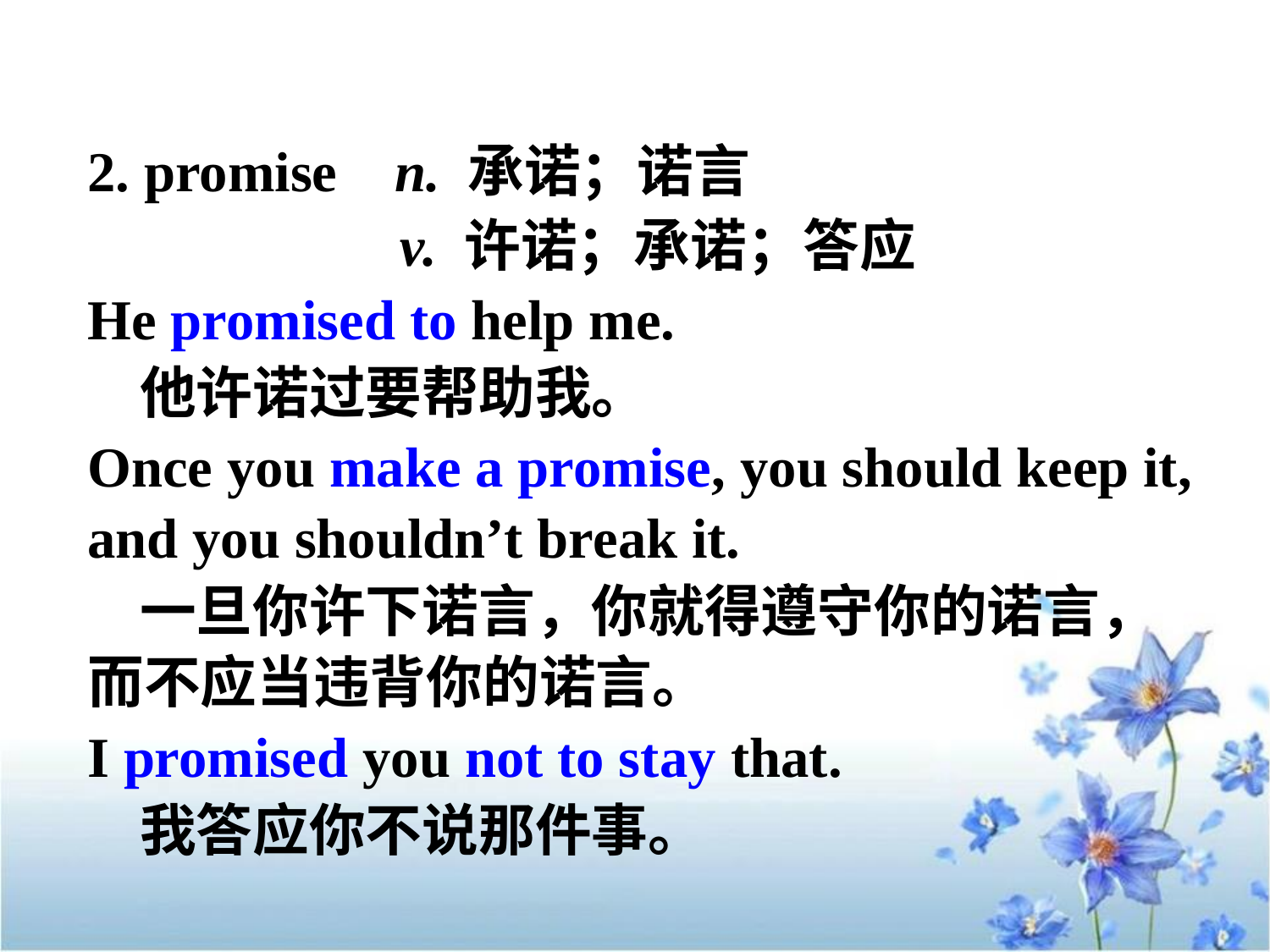

2. promise    n. 承诺；诺言
                      v. 许诺；承诺；答应
He promised to help me.
   他许诺过要帮助我。
Once you make a promise, you should keep it, and you shouldn’t break it.
   一旦你许下诺言，你就得遵守你的诺言，而不应当违背你的诺言。
I promised you not to stay that.
   我答应你不说那件事。